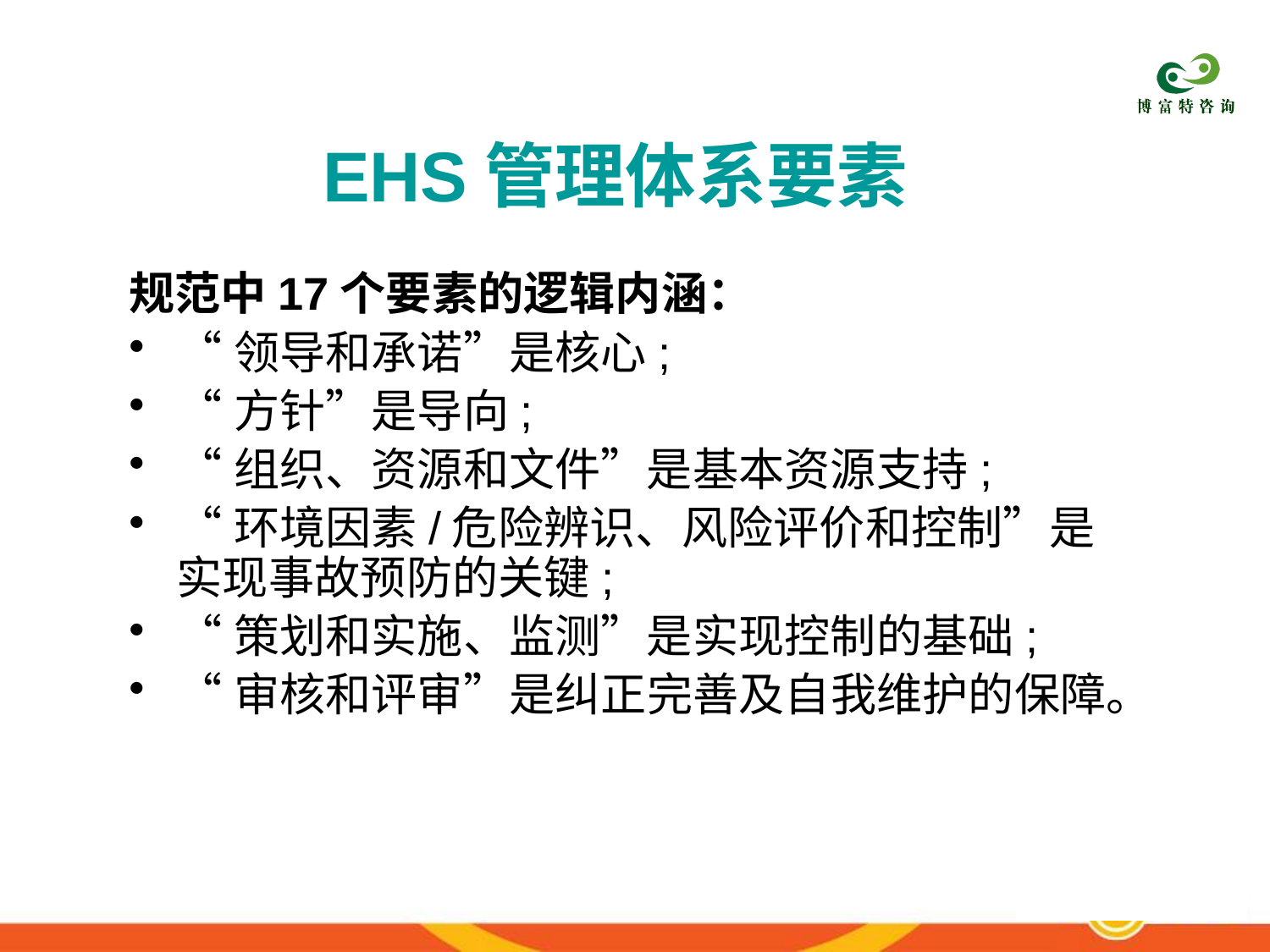

# EHS管理体系要素
规范中17个要素的逻辑内涵：
“领导和承诺”是核心;
“方针”是导向;
“组织、资源和文件”是基本资源支持;
“环境因素/危险辨识、风险评价和控制”是实现事故预防的关键;
“策划和实施、监测”是实现控制的基础;
“审核和评审”是纠正完善及自我维护的保障。